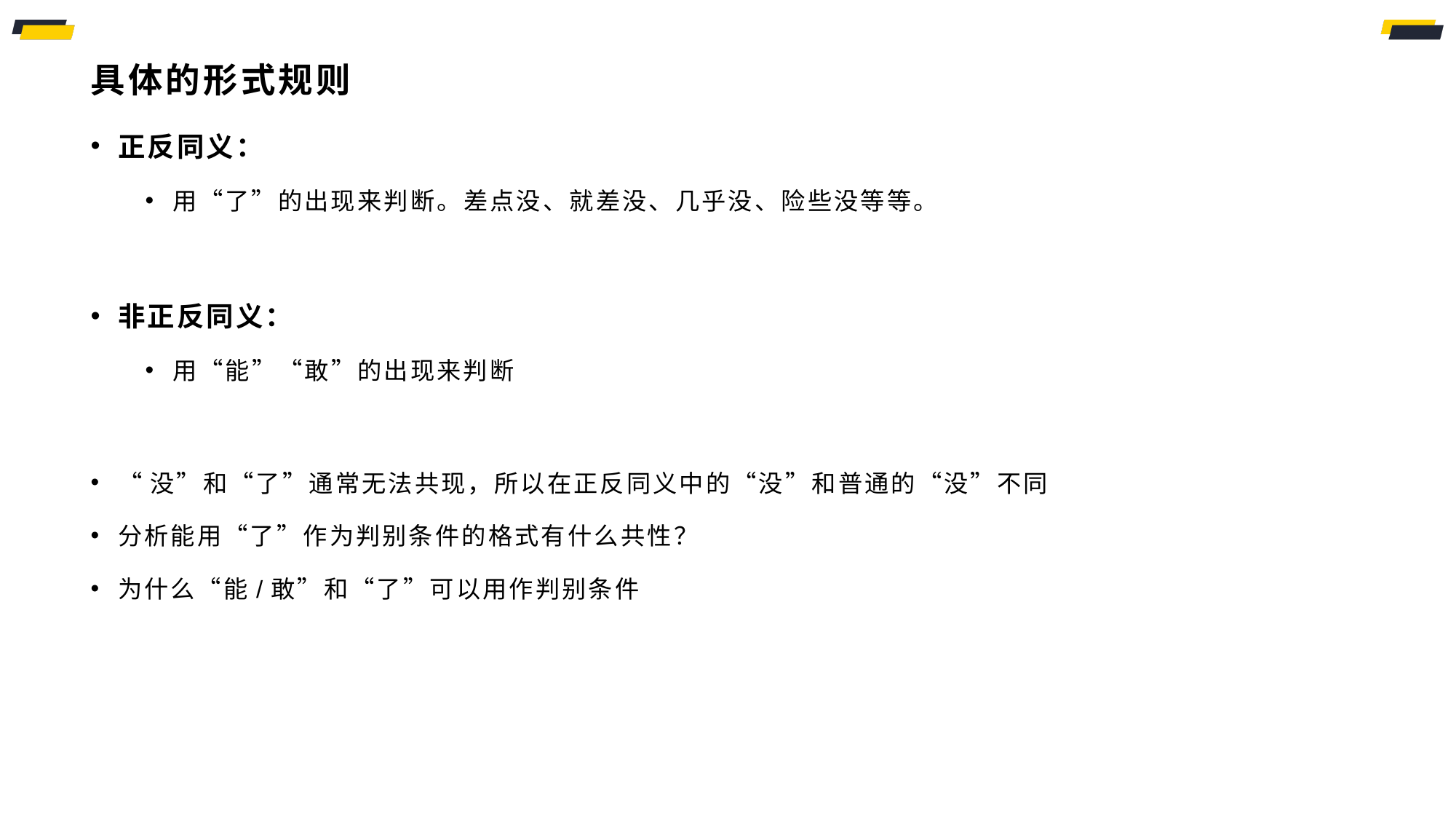

# 具体的形式规则
正反同义：
用“了”的出现来判断。差点没、就差没、几乎没、险些没等等。

非正反同义：
用“能”“敢”的出现来判断

“没”和“了”通常无法共现，所以在正反同义中的“没”和普通的“没”不同
分析能用“了”作为判别条件的格式有什么共性？
为什么“能/敢”和“了”可以用作判别条件